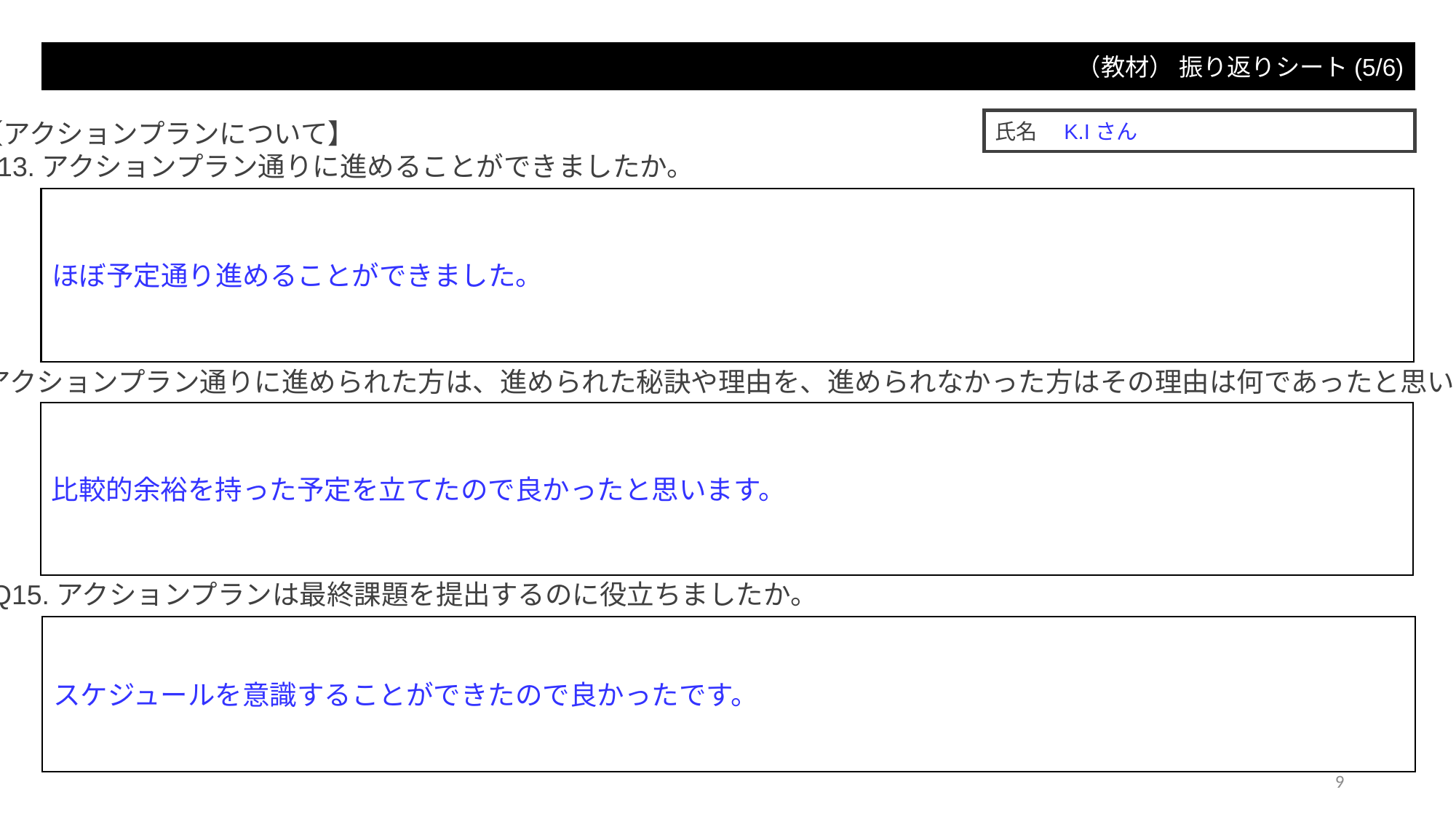

（教材） 振り返りシート(5/6)
氏名　K.Iさん
【アクションプランについて】
Q13.アクションプラン通りに進めることができましたか。
ほぼ予定通り進めることができました。
Q14.アクションプラン通りに進められた方は、進められた秘訣や理由を、進められなかった方はその理由は何であったと思いますか。
比較的余裕を持った予定を立てたので良かったと思います。
Q15.アクションプランは最終課題を提出するのに役立ちましたか。
スケジュールを意識することができたので良かったです。
9